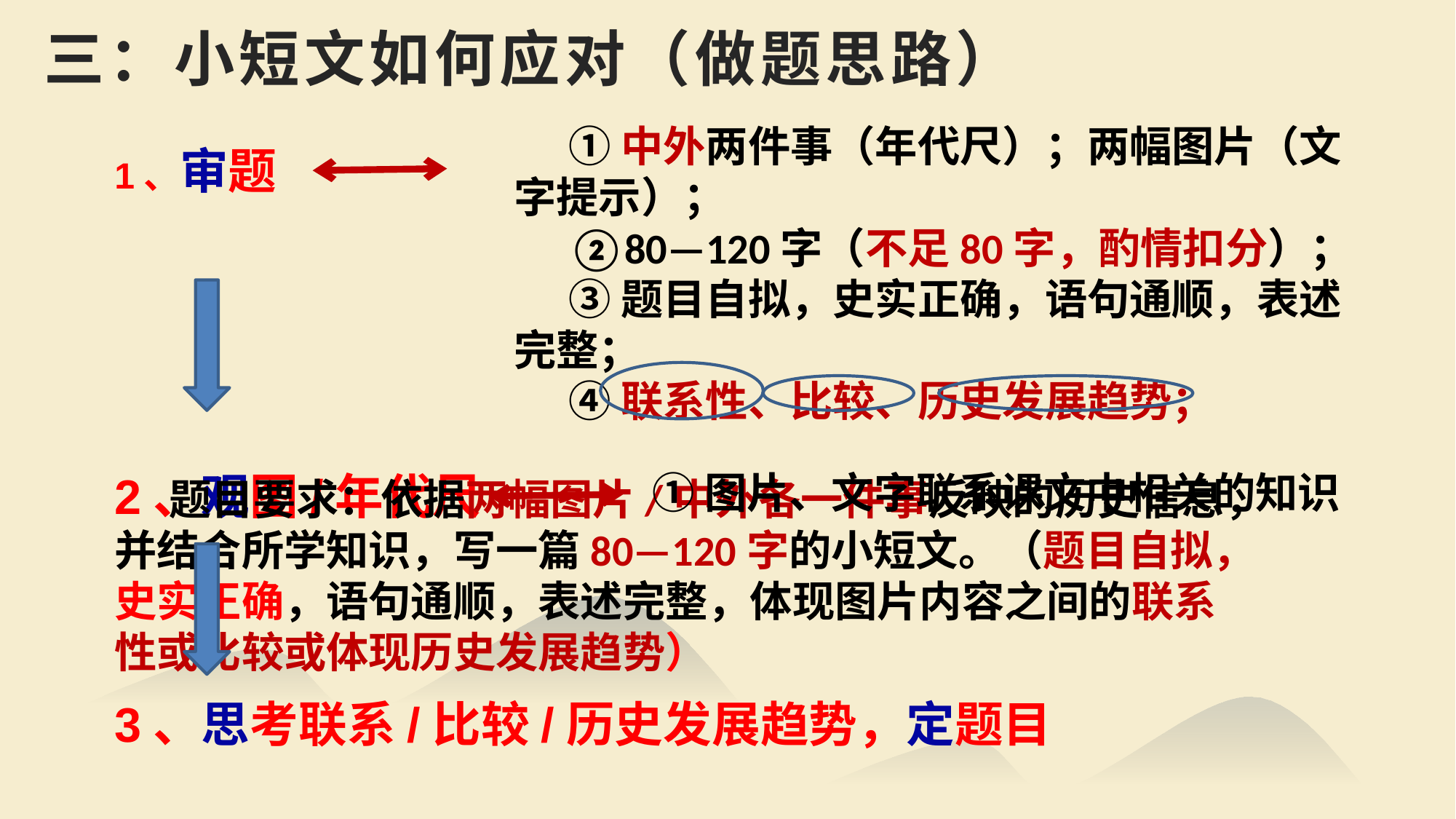

# 三：小短文如何应对（做题思路）
①中外两件事（年代尺）；两幅图片（文字提示）；
②80—120字（不足80字，酌情扣分）；
③题目自拟，史实正确，语句通顺，表述完整；
④联系性、比较、历史发展趋势；
1、审题

2、观图/年代尺
①图片、文字联系课文中相关的知识
题目要求：依据两幅图片/中外各一件事反映的历史信息，并结合所学知识，写一篇80—120字的小短文。（题目自拟，史实正确，语句通顺，表述完整，体现图片内容之间的联系性或比较或体现历史发展趋势）

3、思考联系/比较/历史发展趋势，定题目